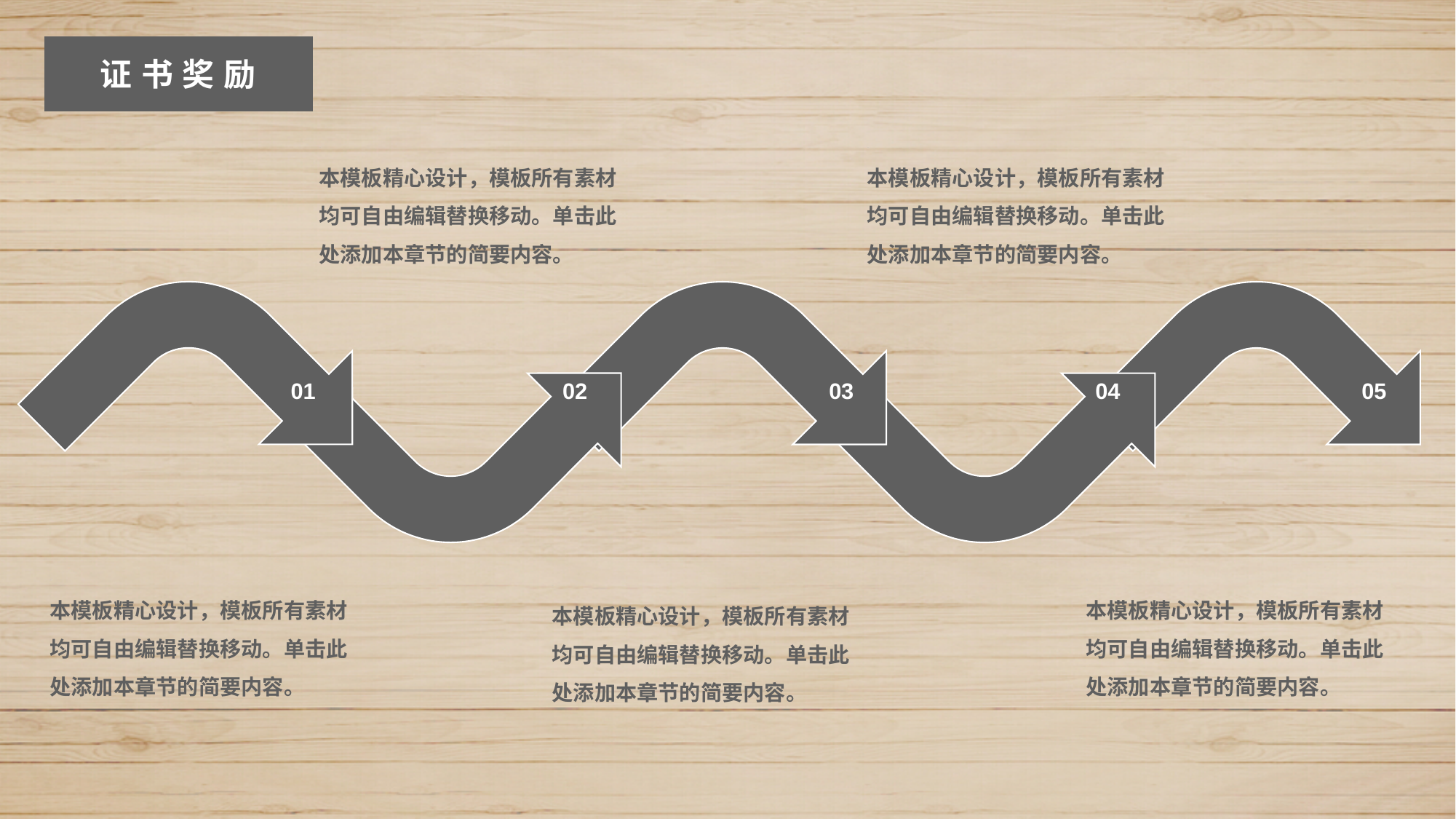

证书奖励
本模板精心设计，模板所有素材均可自由编辑替换移动。单击此处添加本章节的简要内容。

01
02
03
04
05
本模板精心设计，模板所有素材均可自由编辑替换移动。单击此处添加本章节的简要内容。
本模板精心设计，模板所有素材均可自由编辑替换移动。单击此处添加本章节的简要内容。
本模板精心设计，模板所有素材均可自由编辑替换移动。单击此处添加本章节的简要内容。
本模板精心设计，模板所有素材均可自由编辑替换移动。单击此处添加本章节的简要内容。